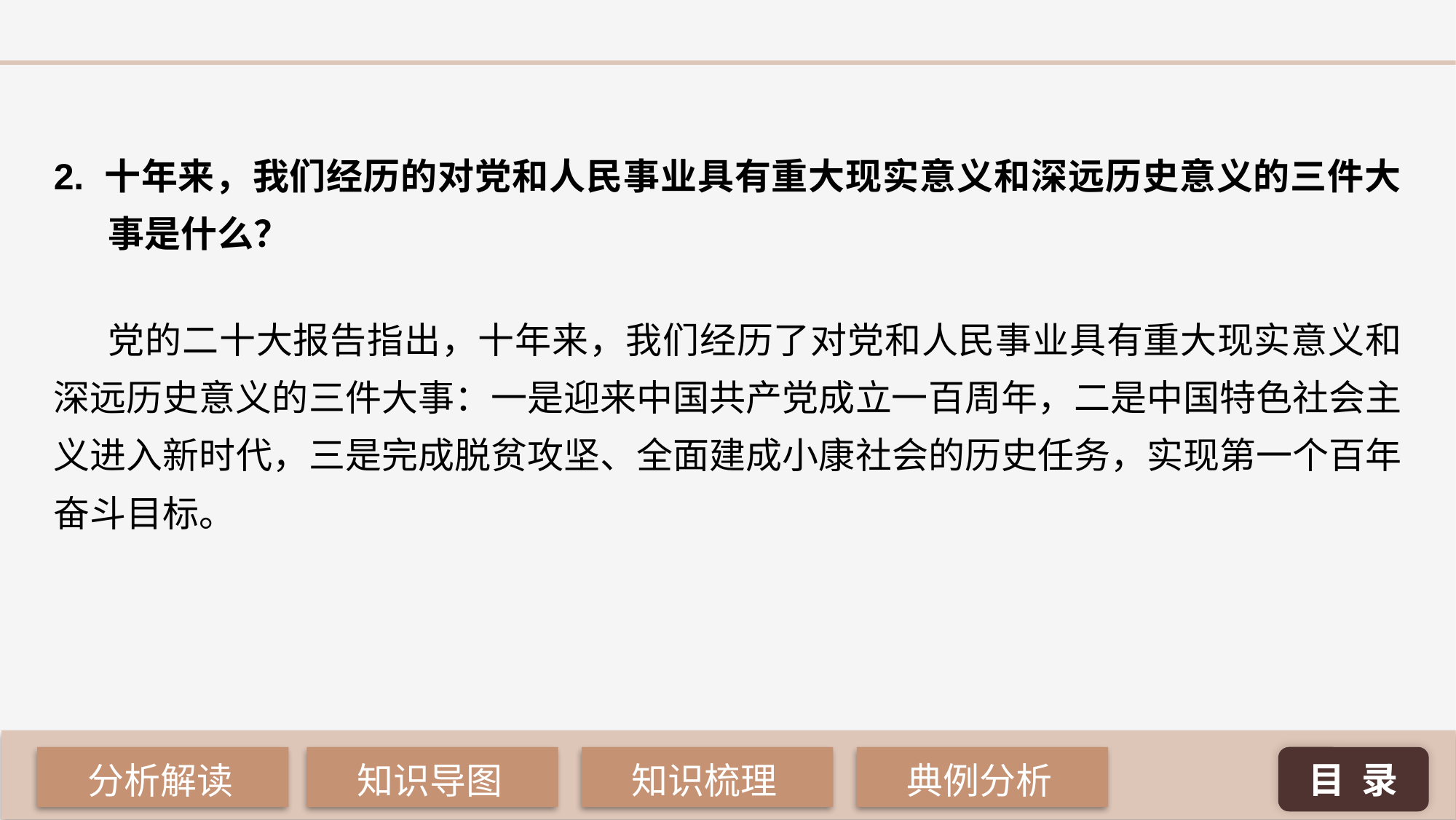

2. 十年来，我们经历的对党和人民事业具有重大现实意义和深远历史意义的三件大事是什么？
党的二十大报告指出，十年来，我们经历了对党和人民事业具有重大现实意义和深远历史意义的三件大事：一是迎来中国共产党成立一百周年，二是中国特色社会主义进入新时代，三是完成脱贫攻坚、全面建成小康社会的历史任务，实现第一个百年奋斗目标。